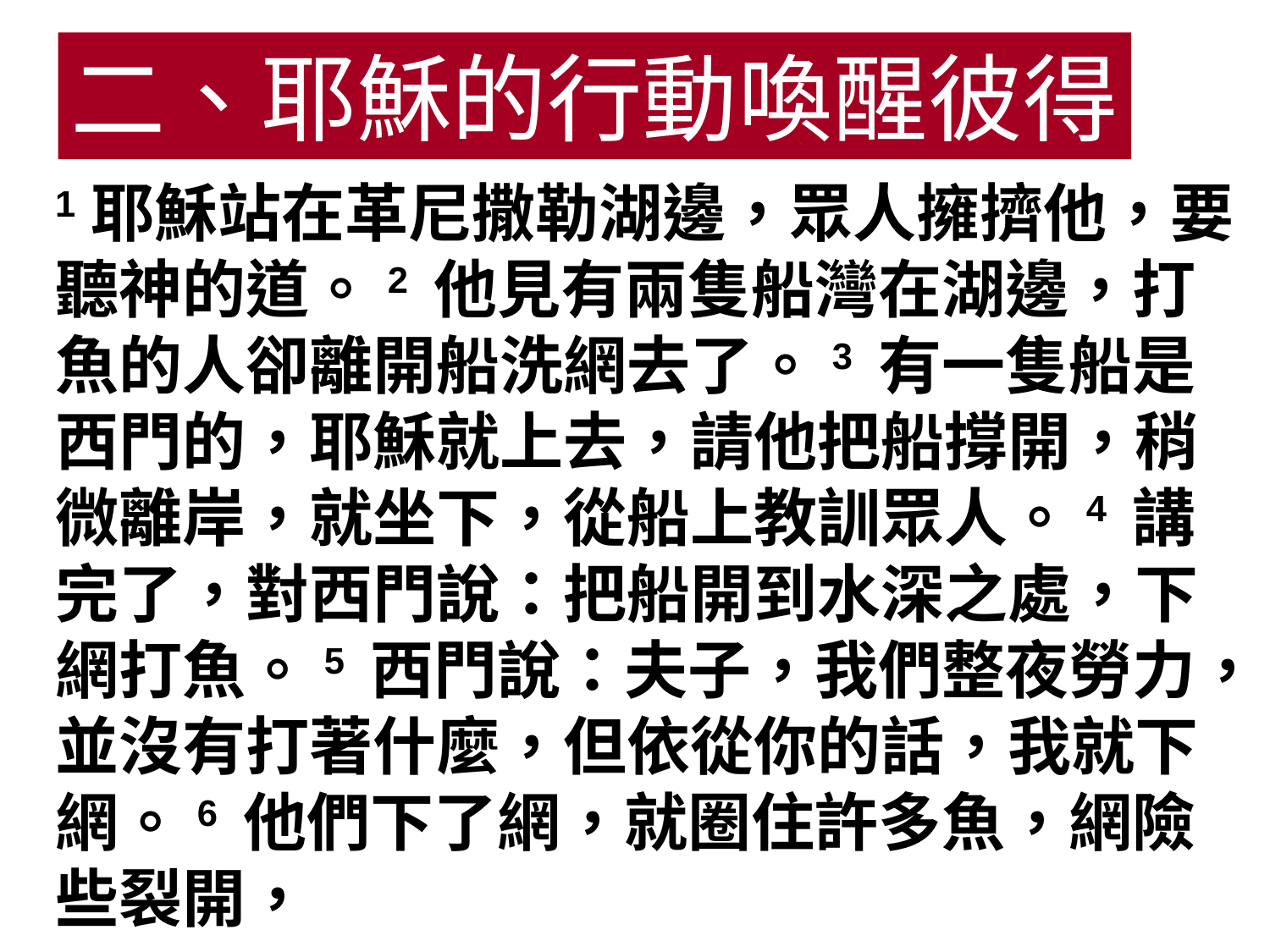

二、耶穌的行動喚醒彼得
1耶穌站在革尼撒勒湖邊，眾人擁擠他，要聽神的道。2 他見有兩隻船灣在湖邊，打魚的人卻離開船洗網去了。3 有一隻船是西門的，耶穌就上去，請他把船撐開，稍微離岸，就坐下，從船上教訓眾人。4 講完了，對西門說：把船開到水深之處，下網打魚。5 西門說：夫子，我們整夜勞力，並沒有打著什麼，但依從你的話，我就下網。6 他們下了網，就圈住許多魚，網險些裂開，